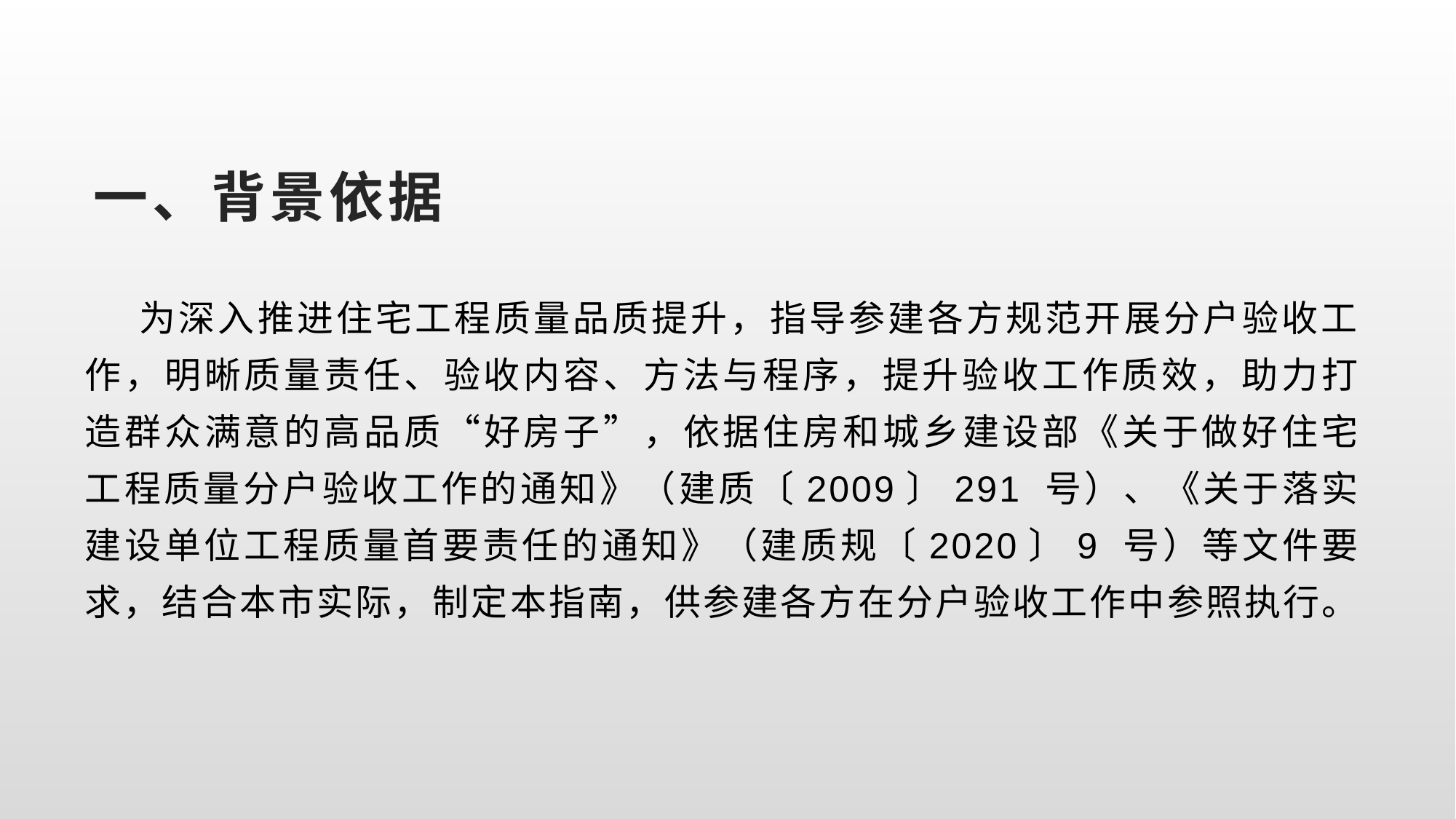

# 一、背景依据
为深入推进住宅工程质量品质提升，指导参建各方规范开展分户验收工作，明晰质量责任、验收内容、方法与程序，提升验收工作质效，助力打造群众满意的高品质“好房子”，依据住房和城乡建设部《关于做好住宅工程质量分户验收工作的通知》（建质〔2009〕291 号）、《关于落实建设单位工程质量首要责任的通知》（建质规〔2020〕9 号）等文件要求，结合本市实际，制定本指南，供参建各方在分户验收工作中参照执行。